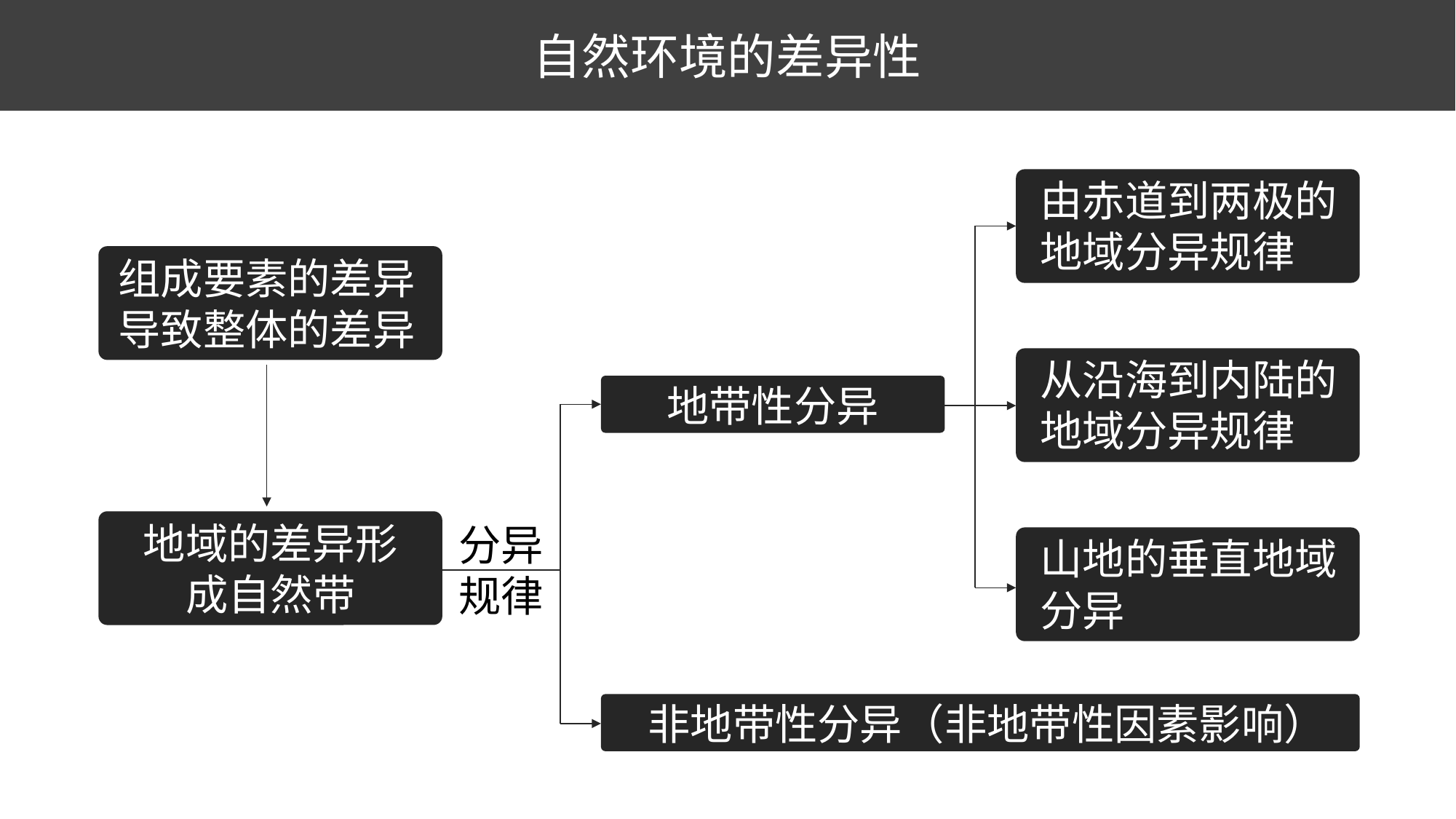

# 自然环境的差异性
由赤道到两极的地域分异规律

组成要素的差异导致整体的差异
从沿海到内陆的地域分异规律

地带性分异

地域的差异形成自然带
分异
规律
山地的垂直地域分异

非地带性分异（非地带性因素影响）